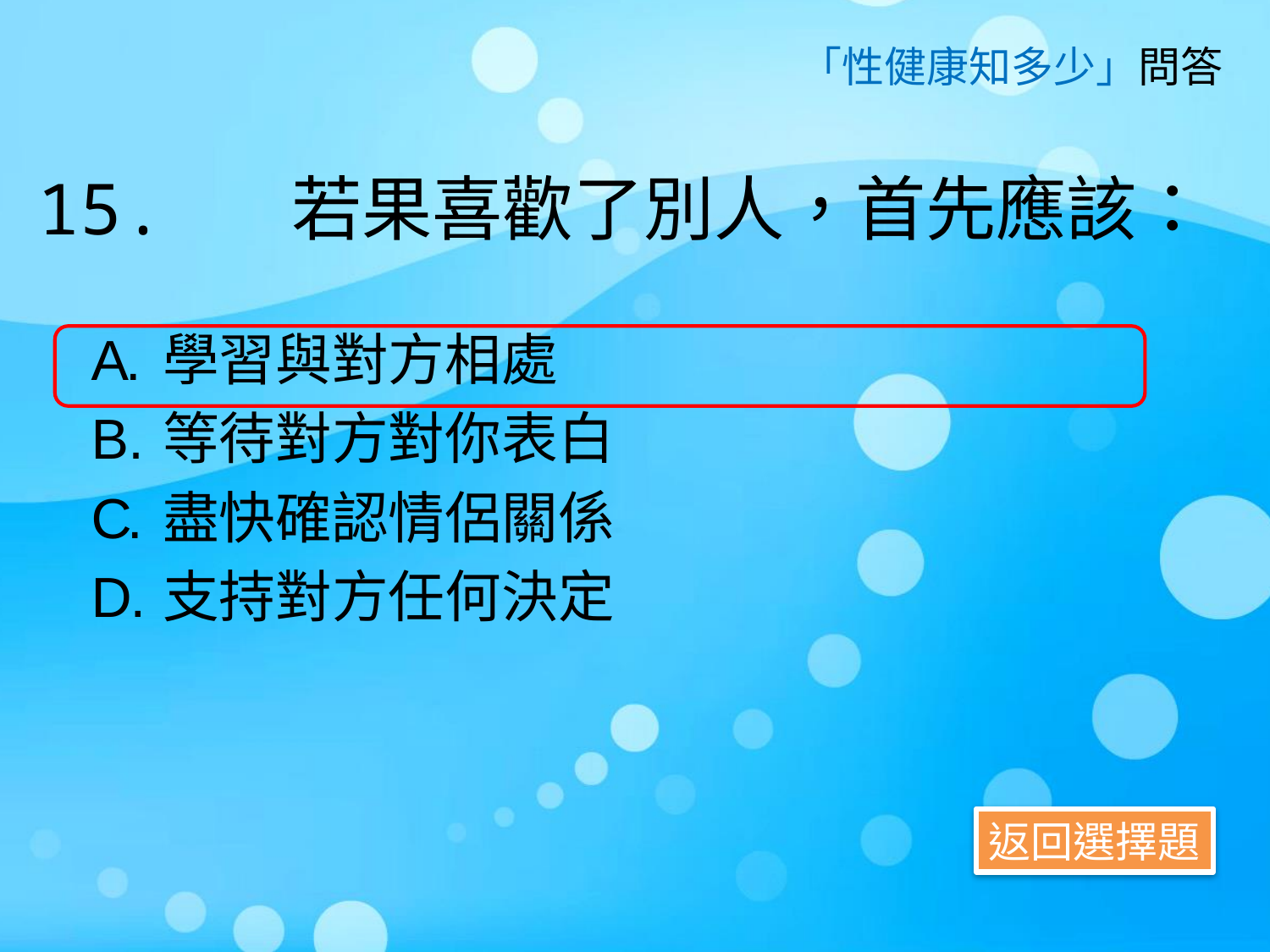

「性健康知多少」問答
# 15.	若果喜歡了別人，首先應該：
學習與對方相處
等待對方對你表白
盡快確認情侶關係
支持對方任何決定

返回選擇題